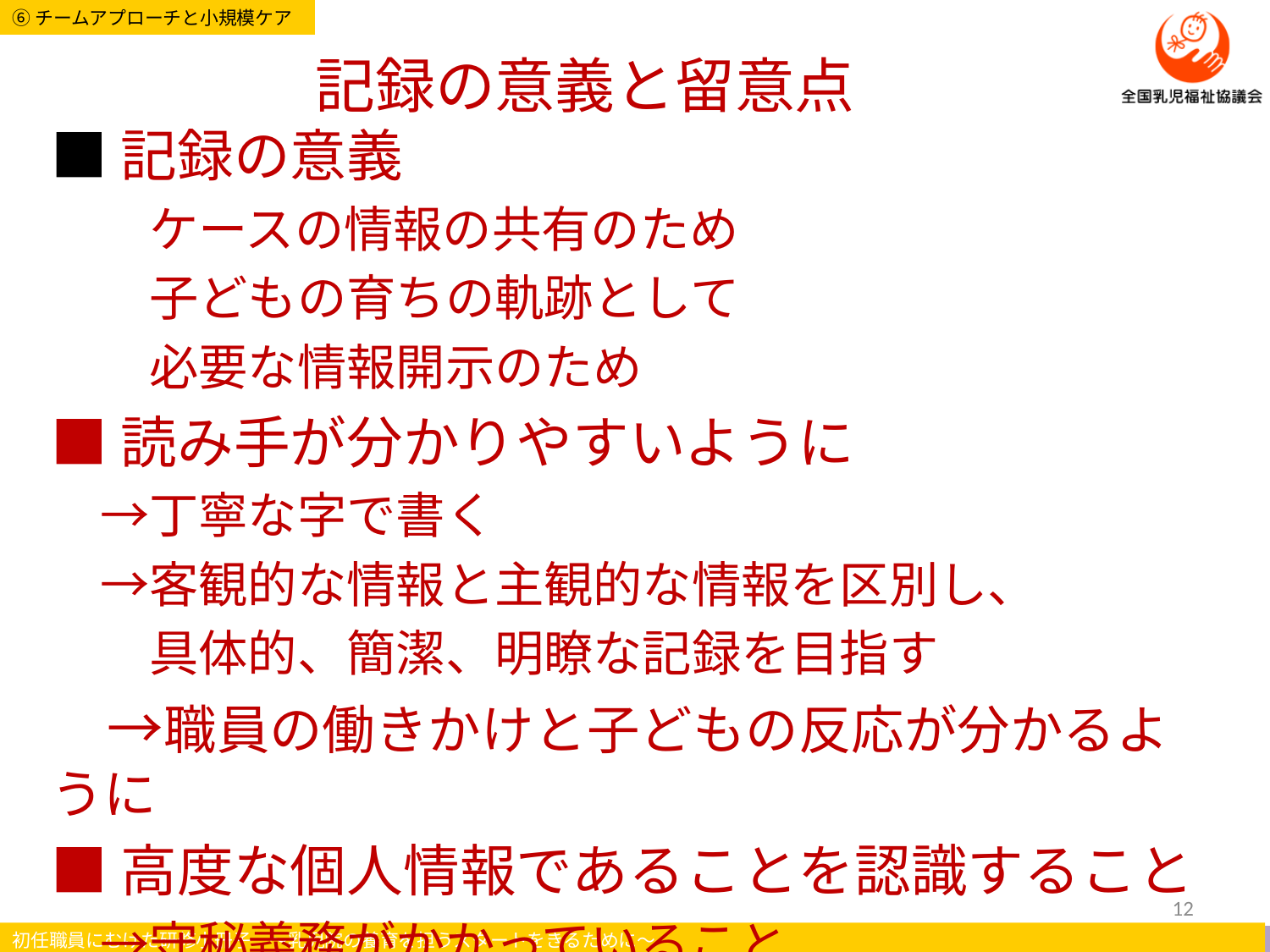

# 記録の意義と留意点
■記録の意義
　　ケースの情報の共有のため
　　子どもの育ちの軌跡として
　　必要な情報開示のため
■読み手が分かりやすいように
　→丁寧な字で書く
　→客観的な情報と主観的な情報を区別し、
　　具体的、簡潔、明瞭な記録を目指す
　→職員の働きかけと子どもの反応が分かるように
■高度な個人情報であることを認識すること
　→守秘義務がかかっていること
12